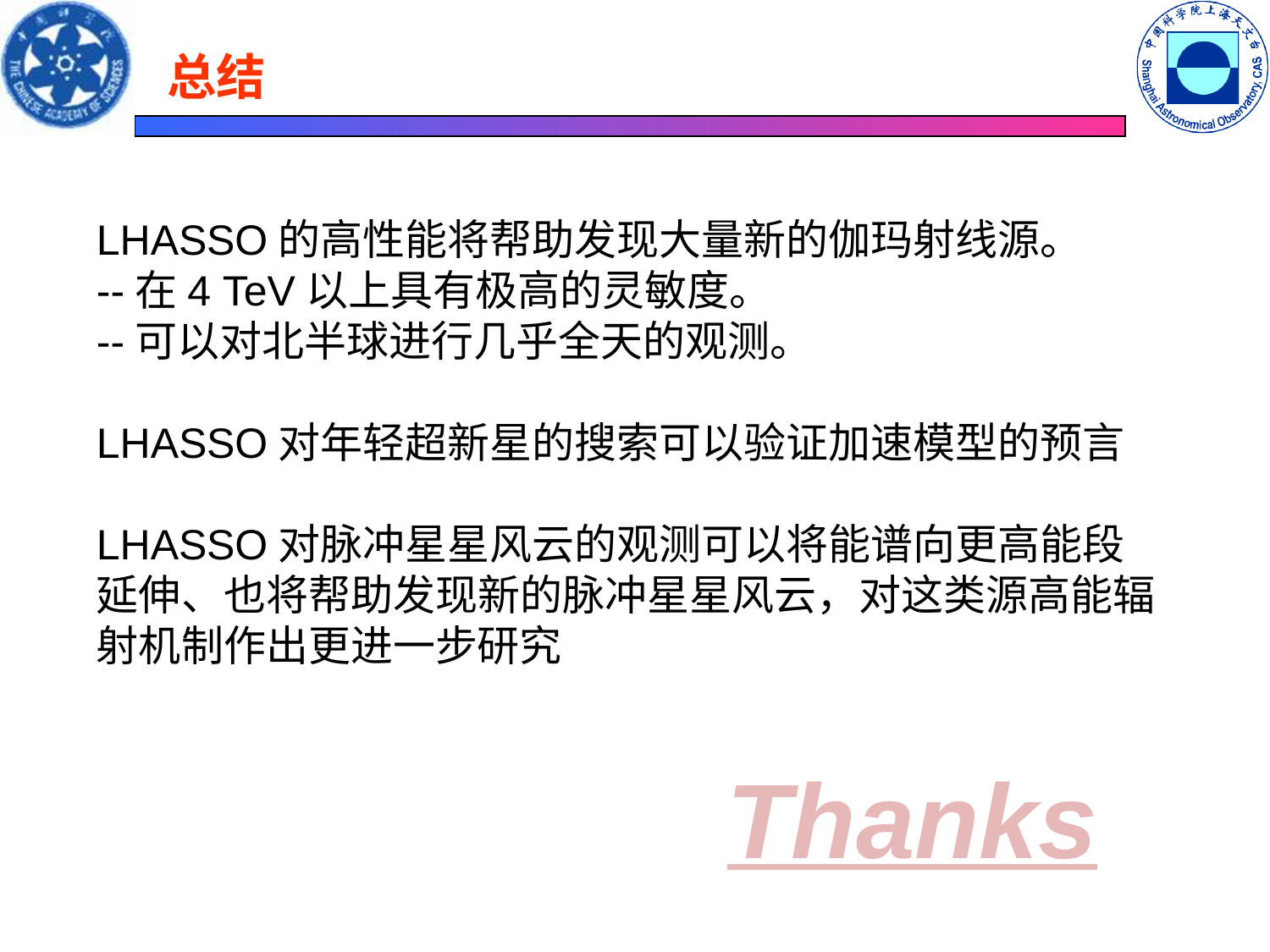

总结
LHASSO的高性能将帮助发现大量新的伽玛射线源。
--在4 TeV以上具有极高的灵敏度。
--可以对北半球进行几乎全天的观测。

LHASSO对年轻超新星的搜索可以验证加速模型的预言

LHASSO对脉冲星星风云的观测可以将能谱向更高能段延伸、也将帮助发现新的脉冲星星风云，对这类源高能辐射机制作出更进一步研究
Thanks